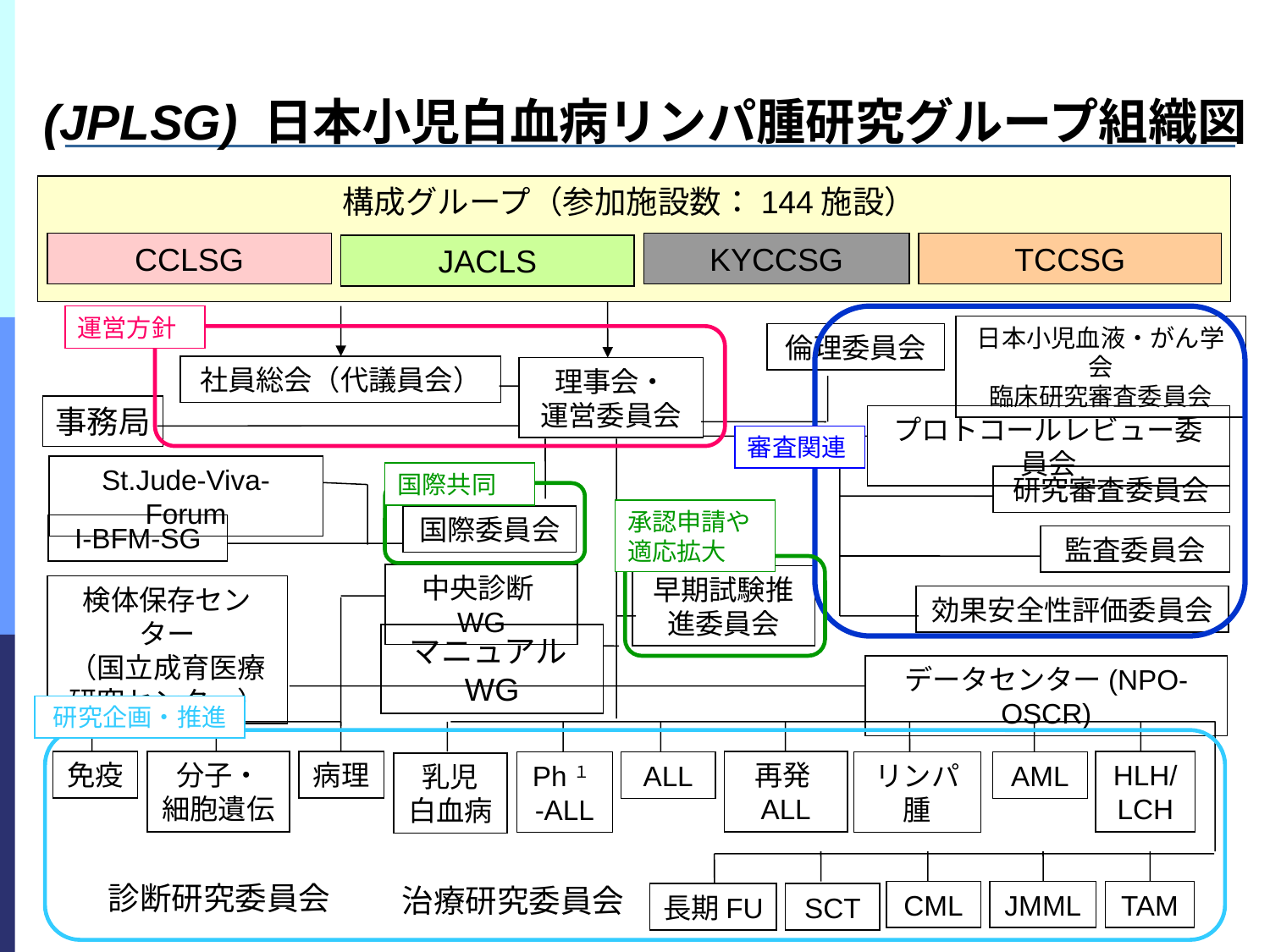

(JPLSG) 日本小児白血病リンパ腫研究グループ組織図

構成グループ（参加施設数：144施設）
CCLSG
KYCCSG
TCCSG
JACLS

運営方針

日本小児血液・がん学会
臨床研究審査委員会
倫理委員会

社員総会（代議員会）
理事会・
運営委員会

事務局
プロトコールレビュー委員会

審査関連

St.Jude-Viva-Forum
国際共同
研究審査委員会

承認申請や適応拡大
国際委員会
I-BFM-SG
監査委員会

中央診断WG
早期試験推進委員会
検体保存センター
（国立成育医療研究センター）
効果安全性評価委員会

マニュアルWG

データセンター(NPO-OSCR)

研究企画・推進

免疫
分子・
細胞遺伝
病理
再発ALL
HLH/LCH
Ph１-ALL
ALL
リンパ腫
AML
乳児
白血病

診断研究委員会
治療研究委員会
CML
JMML
TAM
長期FU
SCT